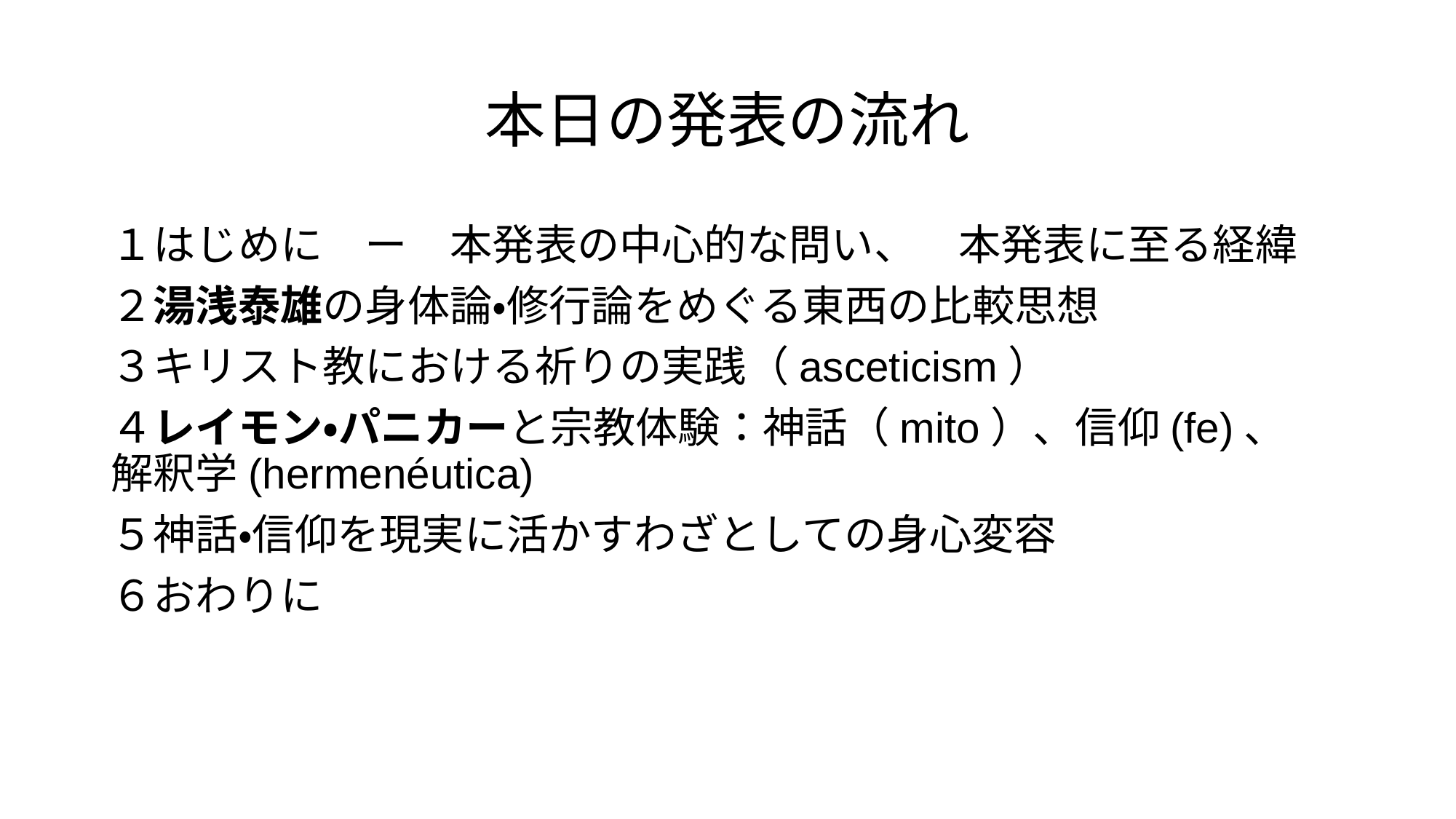

# 本日の発表の流れ
１はじめに　ー　本発表の中心的な問い、　本発表に至る経緯
２湯浅泰雄の身体論・修行論をめぐる東西の比較思想
３キリスト教における祈りの実践（asceticism）
４レイモン・パニカーと宗教体験：神話（mito）、信仰(fe)、　解釈学(hermenéutica)
５神話・信仰を現実に活かすわざとしての身心変容
６おわりに